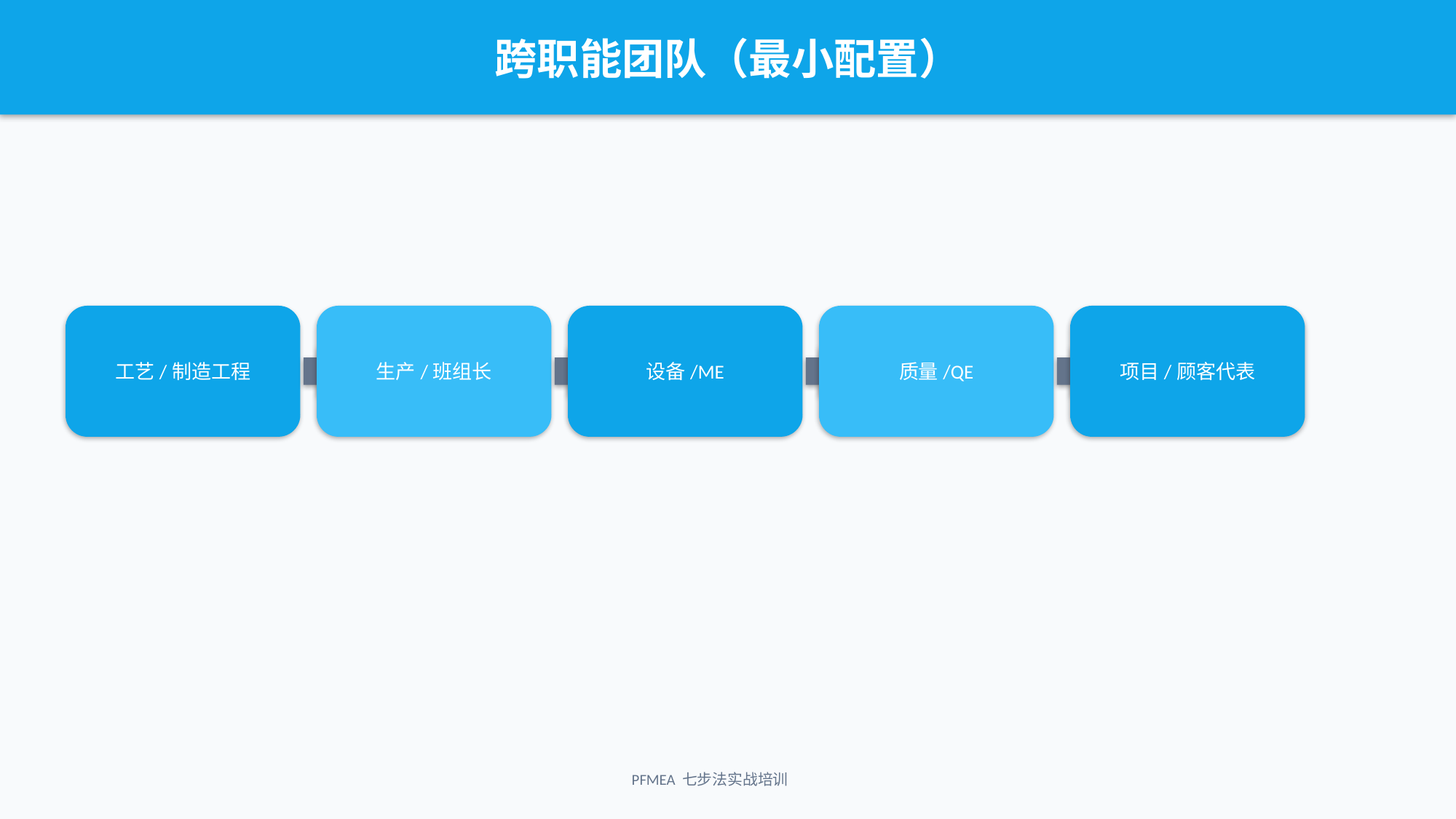

跨职能团队（最小配置）
工艺/制造工程
生产/班组长
设备/ME
质量/QE
项目/顾客代表

PFMEA 七步法实战培训